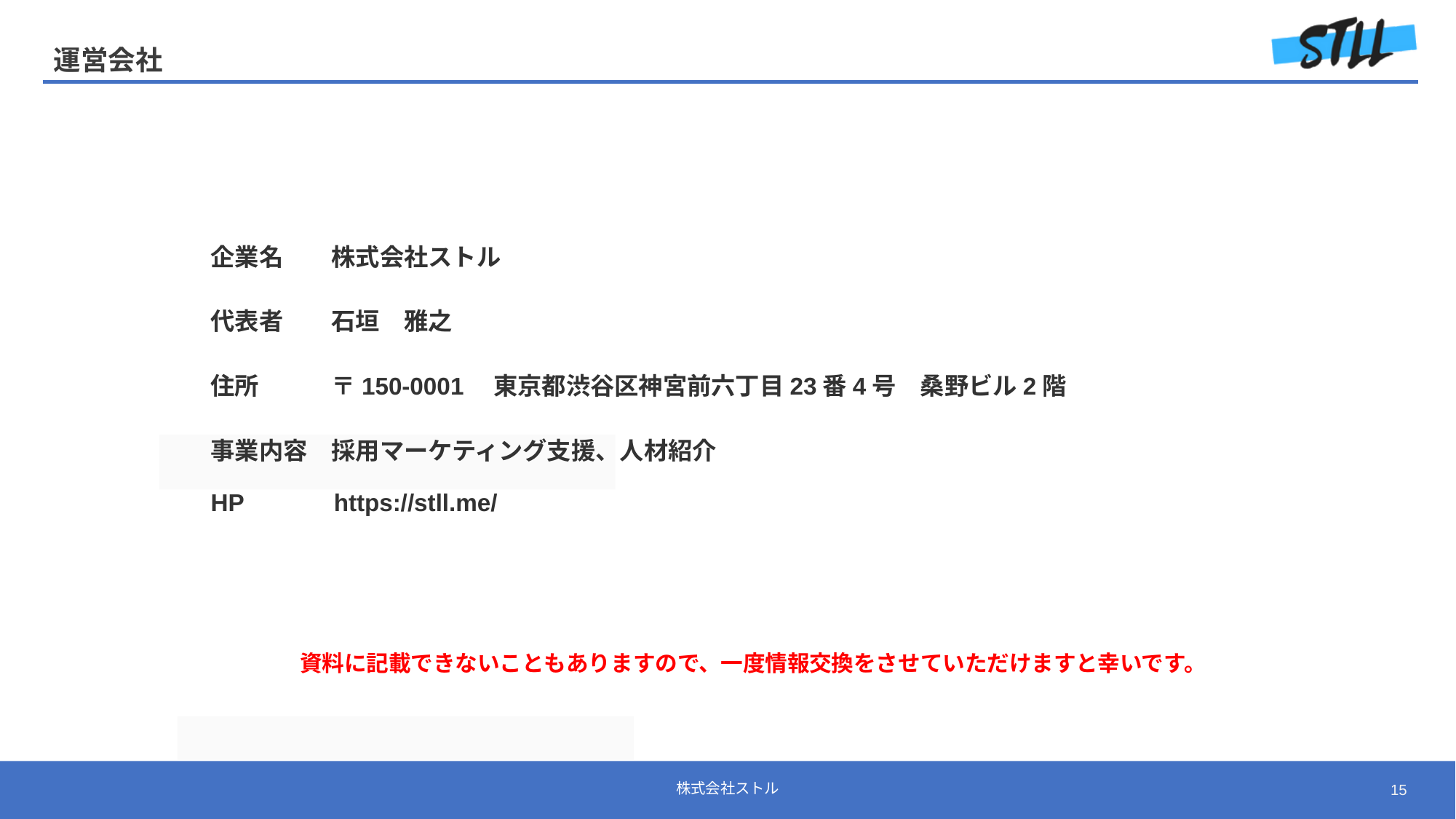

運営会社
企業名　　株式会社ストル
代表者　　石垣　雅之
住所　　　〒150-0001　東京都渋谷区神宮前六丁目23番4号　桑野ビル2階
事業内容　採用マーケティング支援、人材紹介
HP　　　 https://stll.me/

資料に記載できないこともありますので、一度情報交換をさせていただけますと幸いです。

株式会社ストル
15